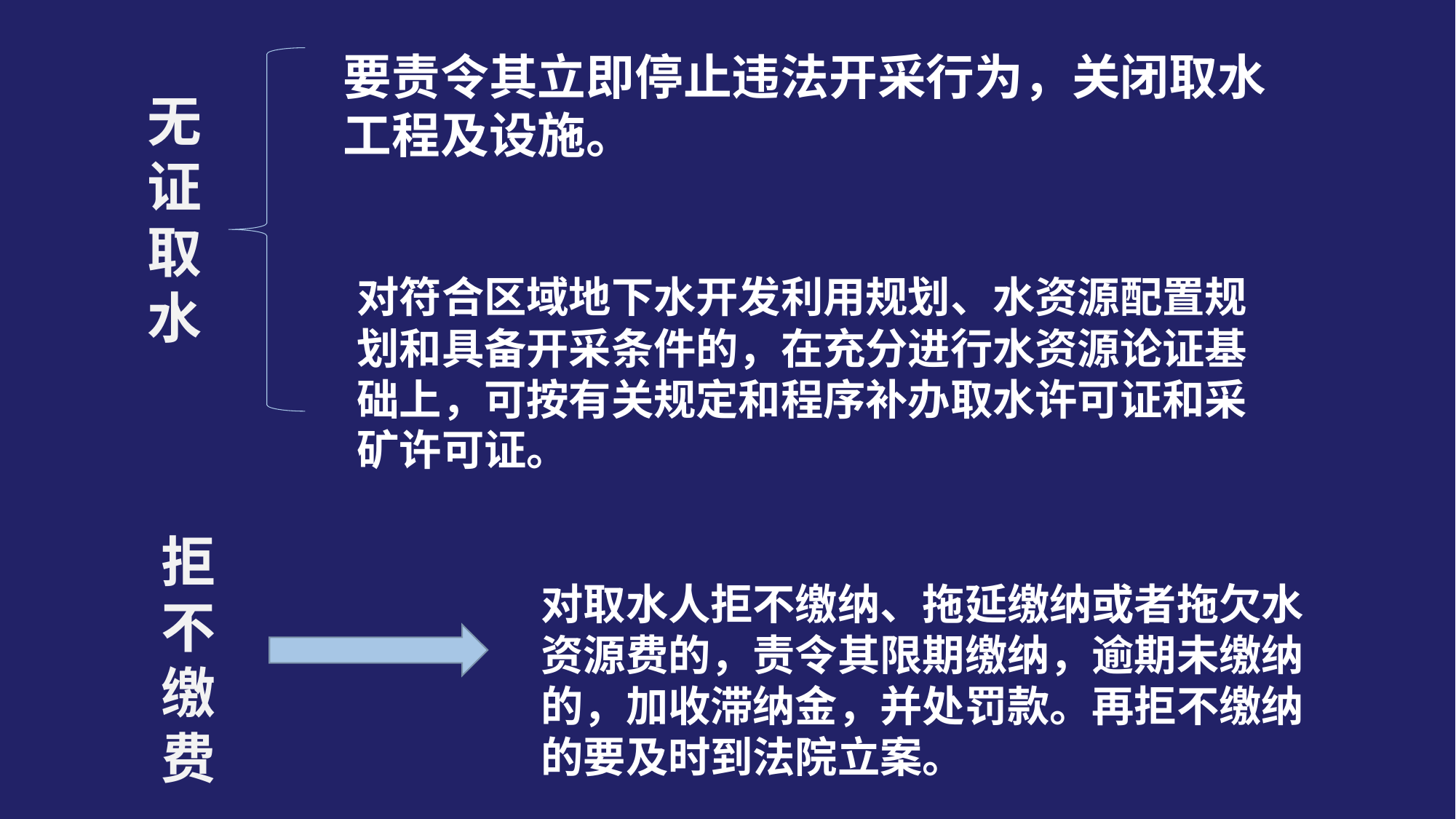

要责令其立即停止违法开采行为，关闭取水工程及设施。

无证取水
对符合区域地下水开发利用规划、水资源配置规划和具备开采条件的，在充分进行水资源论证基础上，可按有关规定和程序补办取水许可证和采矿许可证。
拒不缴费
对取水人拒不缴纳、拖延缴纳或者拖欠水资源费的，责令其限期缴纳，逾期未缴纳的，加收滞纳金，并处罚款。再拒不缴纳的要及时到法院立案。